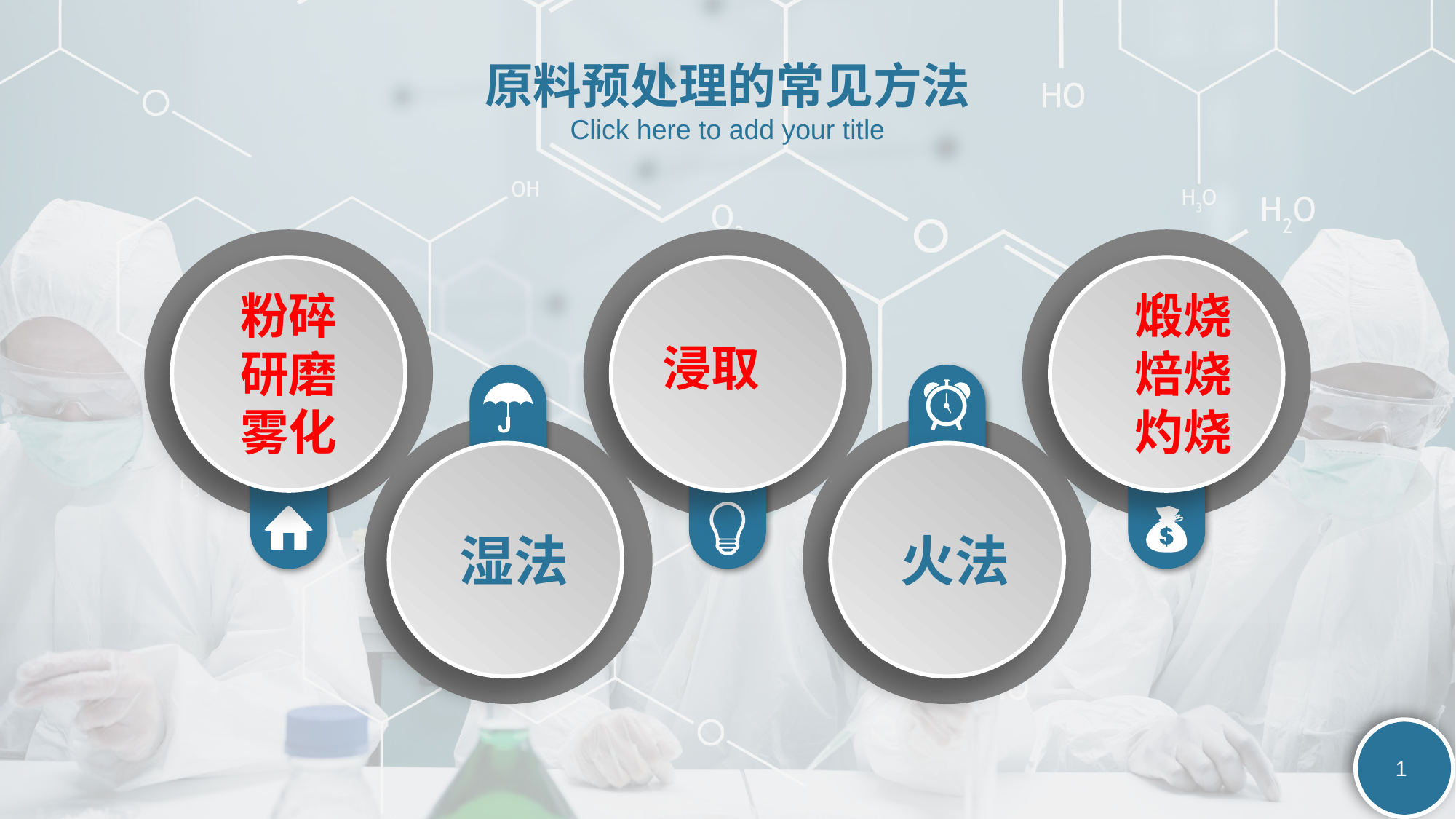

原料预处理的常见方法
Click here to add your title

粉碎
研磨
雾化
煅烧
焙烧
灼烧
浸取

 湿法
 火法